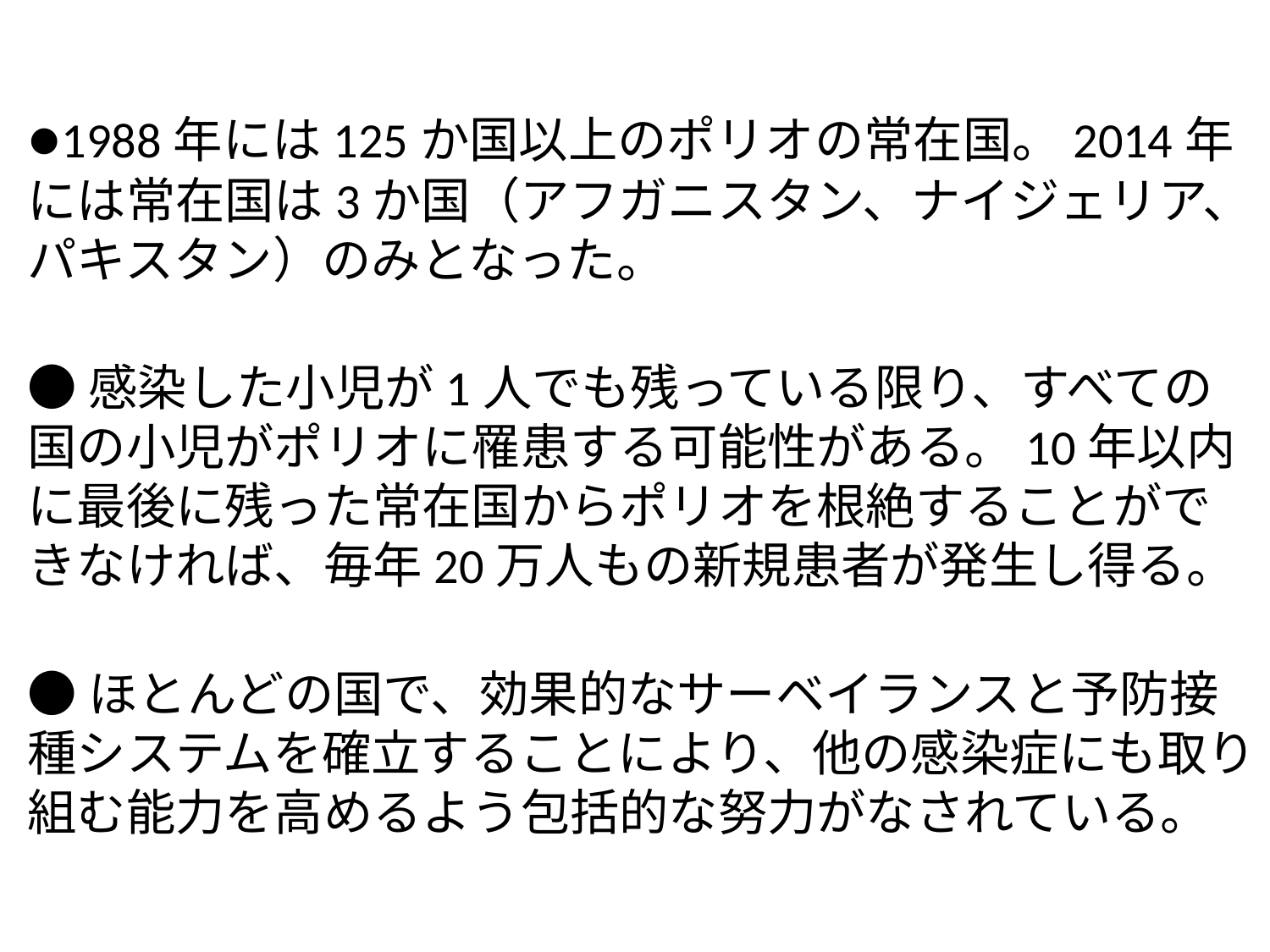

●1988年には125か国以上のポリオの常在国。2014年には常在国は3か国（アフガニスタン、ナイジェリア、パキスタン）のみとなった。
●感染した小児が1人でも残っている限り、すべての国の小児がポリオに罹患する可能性がある。10年以内に最後に残った常在国からポリオを根絶することができなければ、毎年20万人もの新規患者が発生し得る。
●ほとんどの国で、効果的なサーベイランスと予防接種システムを確立することにより、他の感染症にも取り組む能力を高めるよう包括的な努力がなされている。